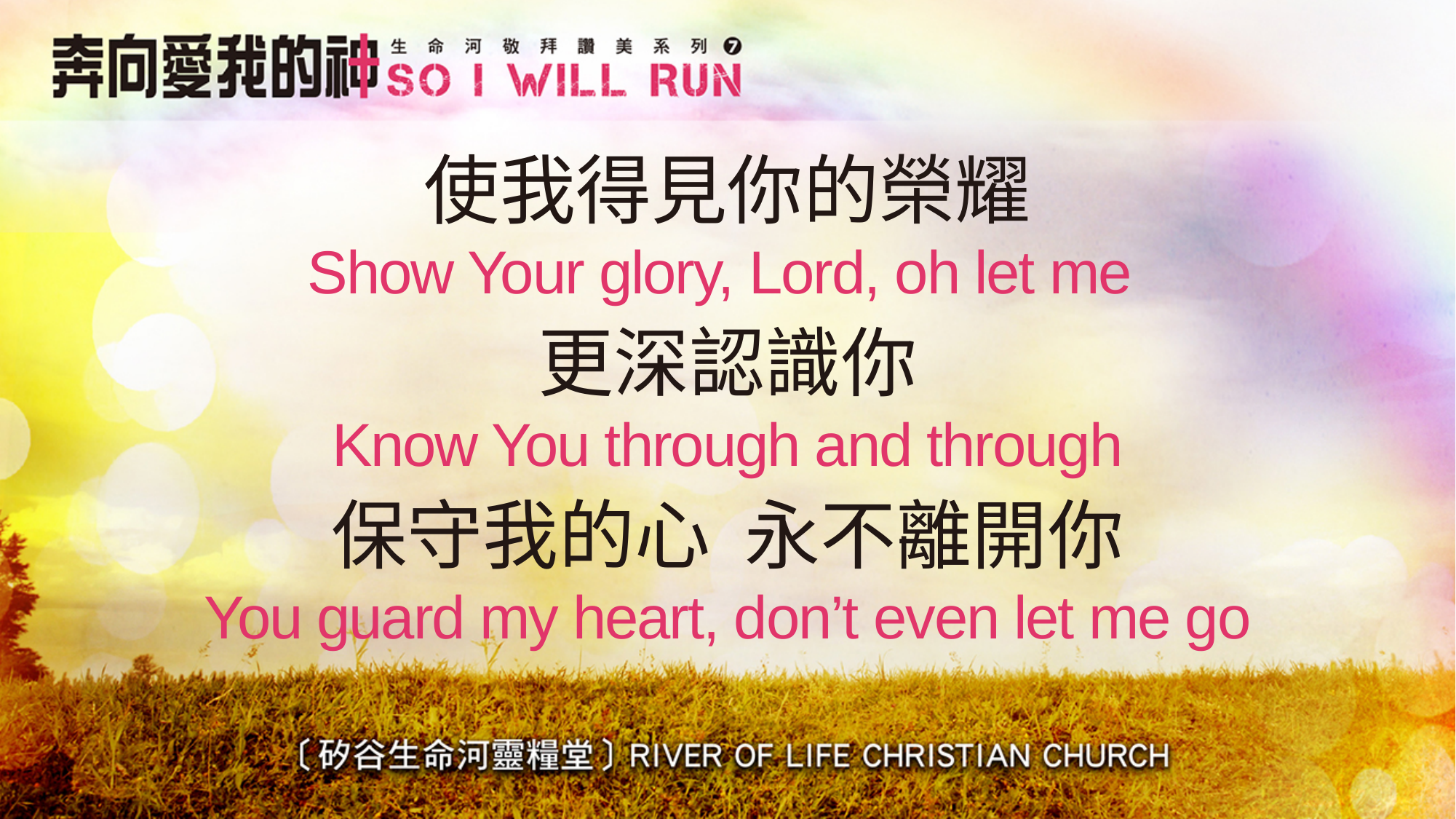

# 使我得見你的榮耀 Show Your glory, Lord, oh let me
更深認識你
Know You through and through
保守我的心  永不離開你
You guard my heart, don’t even let me go